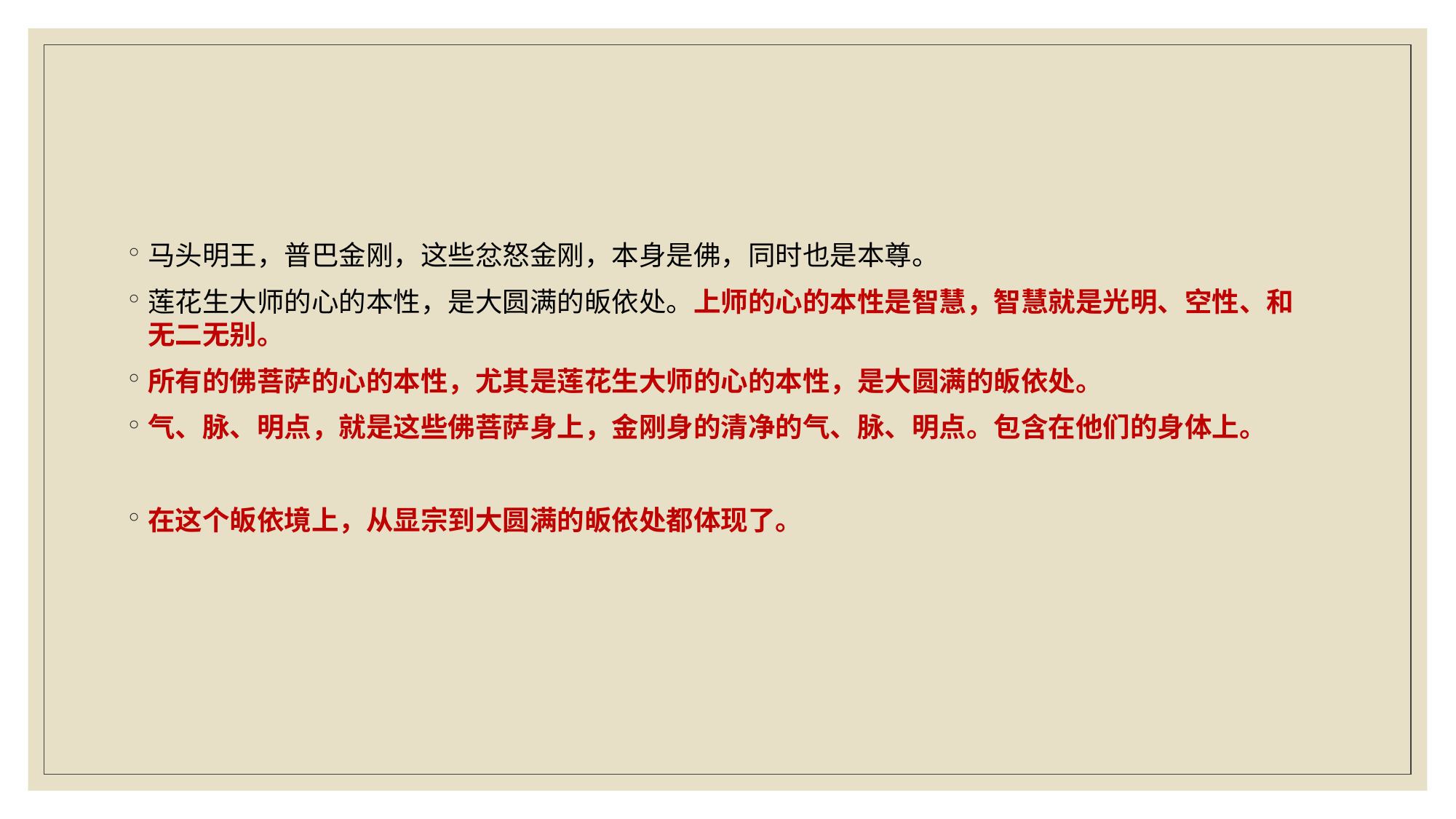

#
马头明王，普巴金刚，这些忿怒金刚，本身是佛，同时也是本尊。
莲花生大师的心的本性，是大圆满的皈依处。上师的心的本性是智慧，智慧就是光明、空性、和无二无别。
所有的佛菩萨的心的本性，尤其是莲花生大师的心的本性，是大圆满的皈依处。
气、脉、明点，就是这些佛菩萨身上，金刚身的清净的气、脉、明点。包含在他们的身体上。

在这个皈依境上，从显宗到大圆满的皈依处都体现了。